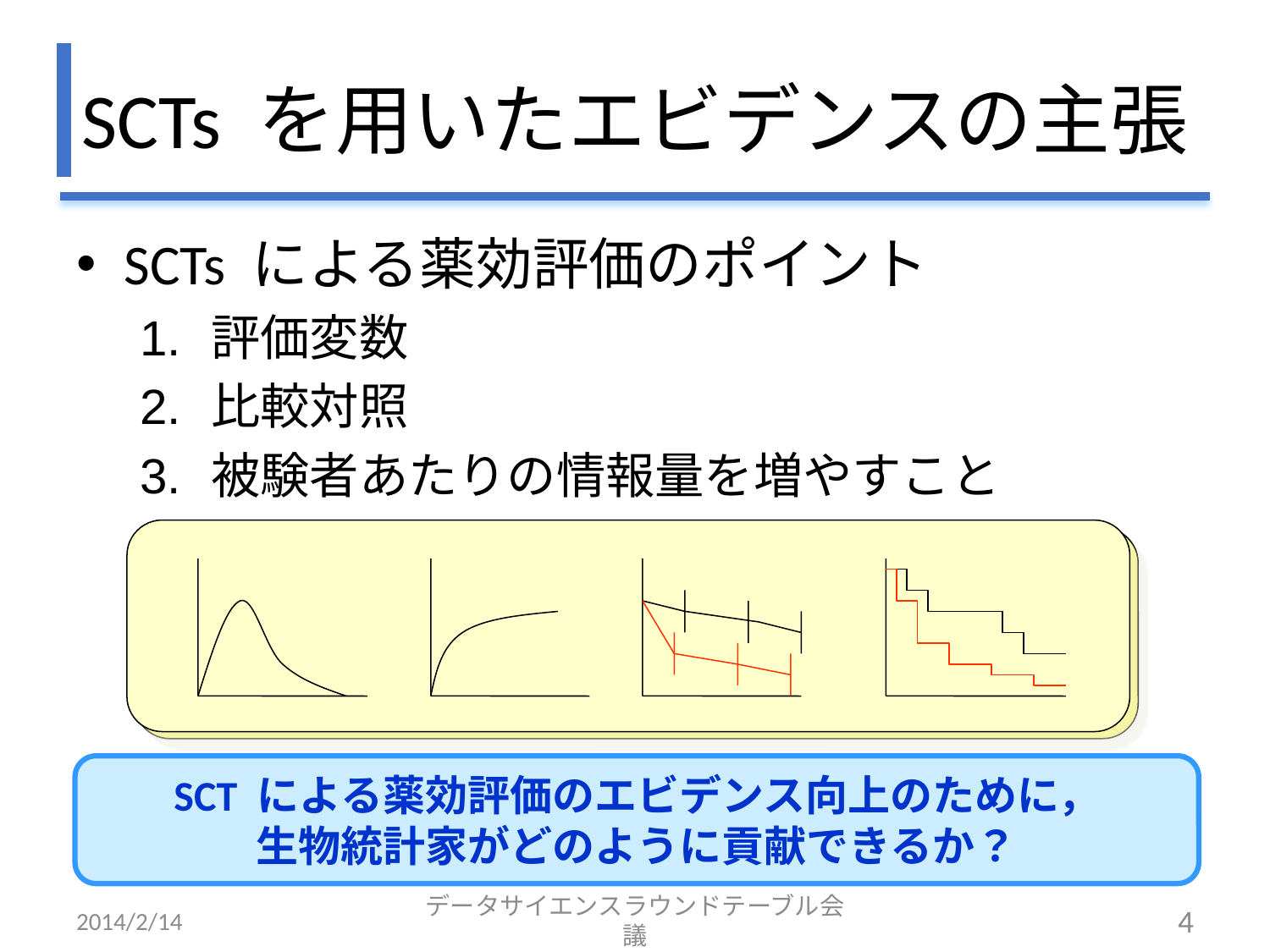

# SCTs を用いたエビデンスの主張
SCTs による薬効評価のポイント
評価変数
比較対照
被験者あたりの情報量を増やすこと

SCT による薬効評価のエビデンス向上のために，
生物統計家がどのように貢献できるか？
2014/2/14
データサイエンスラウンドテーブル会議
4